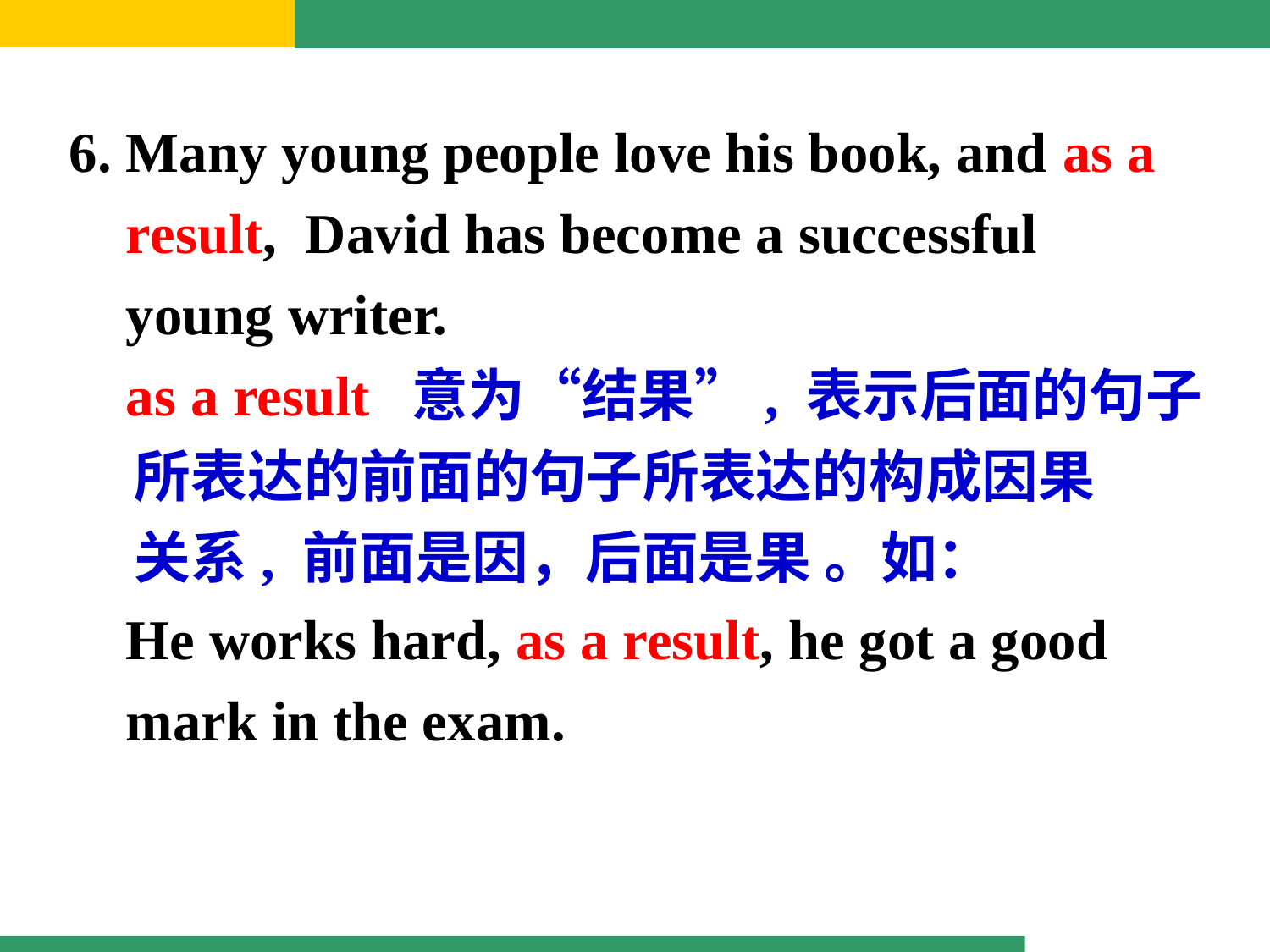

6. Many young people love his book, and as a
    result,  David has become a successful
    young writer.
    as a result  意为“结果”, 表示后面的句子
    所表达的前面的句子所表达的构成因果
    关系, 前面是因，后面是果 。如：
    He works hard, as a result, he got a good
    mark in the exam.